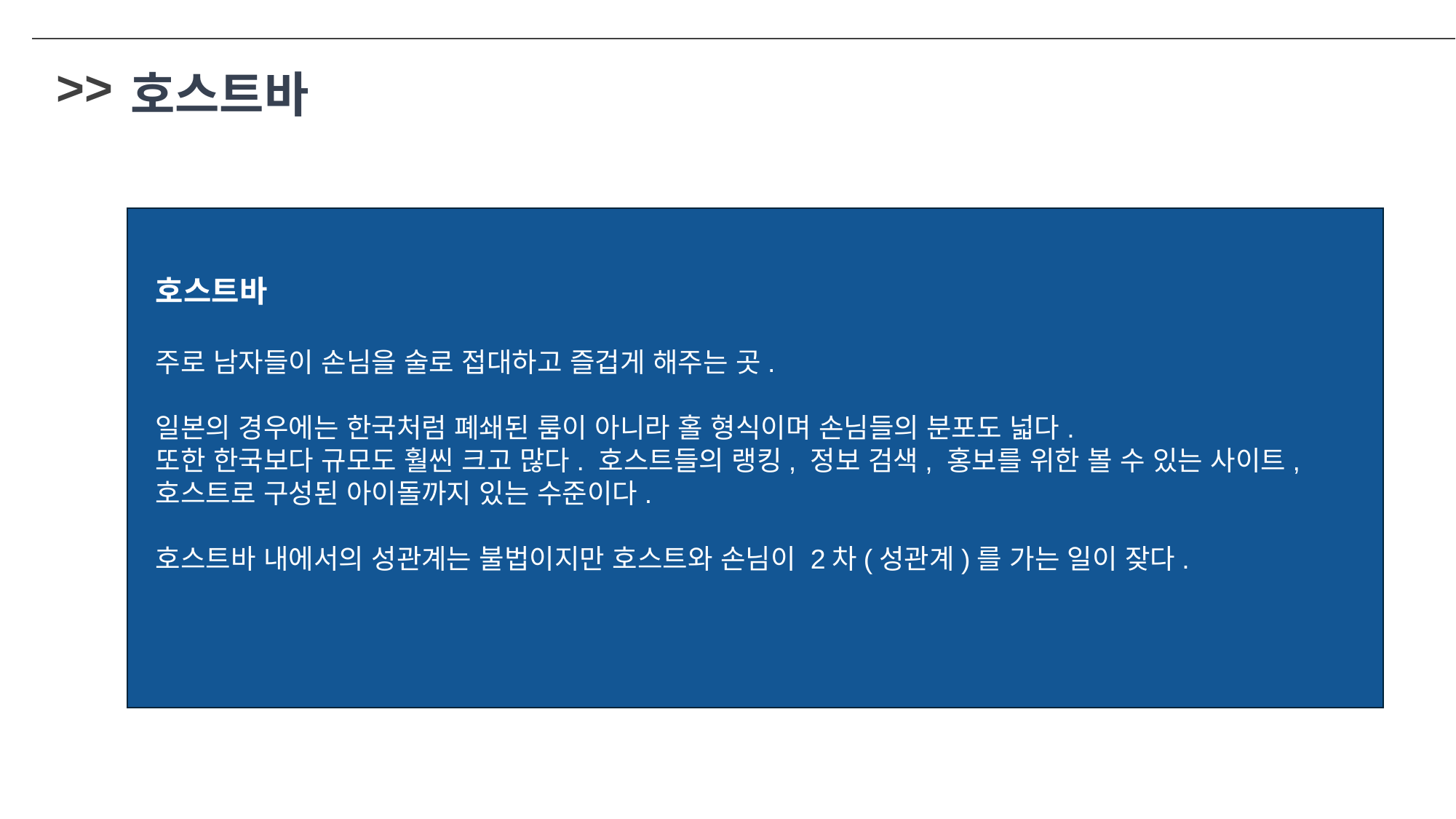

>>
호스트바

호스트바

주로 남자들이 손님을 술로 접대하고 즐겁게 해주는 곳.

일본의 경우에는 한국처럼 폐쇄된 룸이 아니라 홀 형식이며 손님들의 분포도 넓다.
또한 한국보다 규모도 훨씬 크고 많다. 호스트들의 랭킹, 정보 검색, 홍보를 위한 볼 수 있는 사이트, 호스트로 구성된 아이돌까지 있는 수준이다.

호스트바 내에서의 성관계는 불법이지만 호스트와 손님이 2차(성관계)를 가는 일이 잦다.